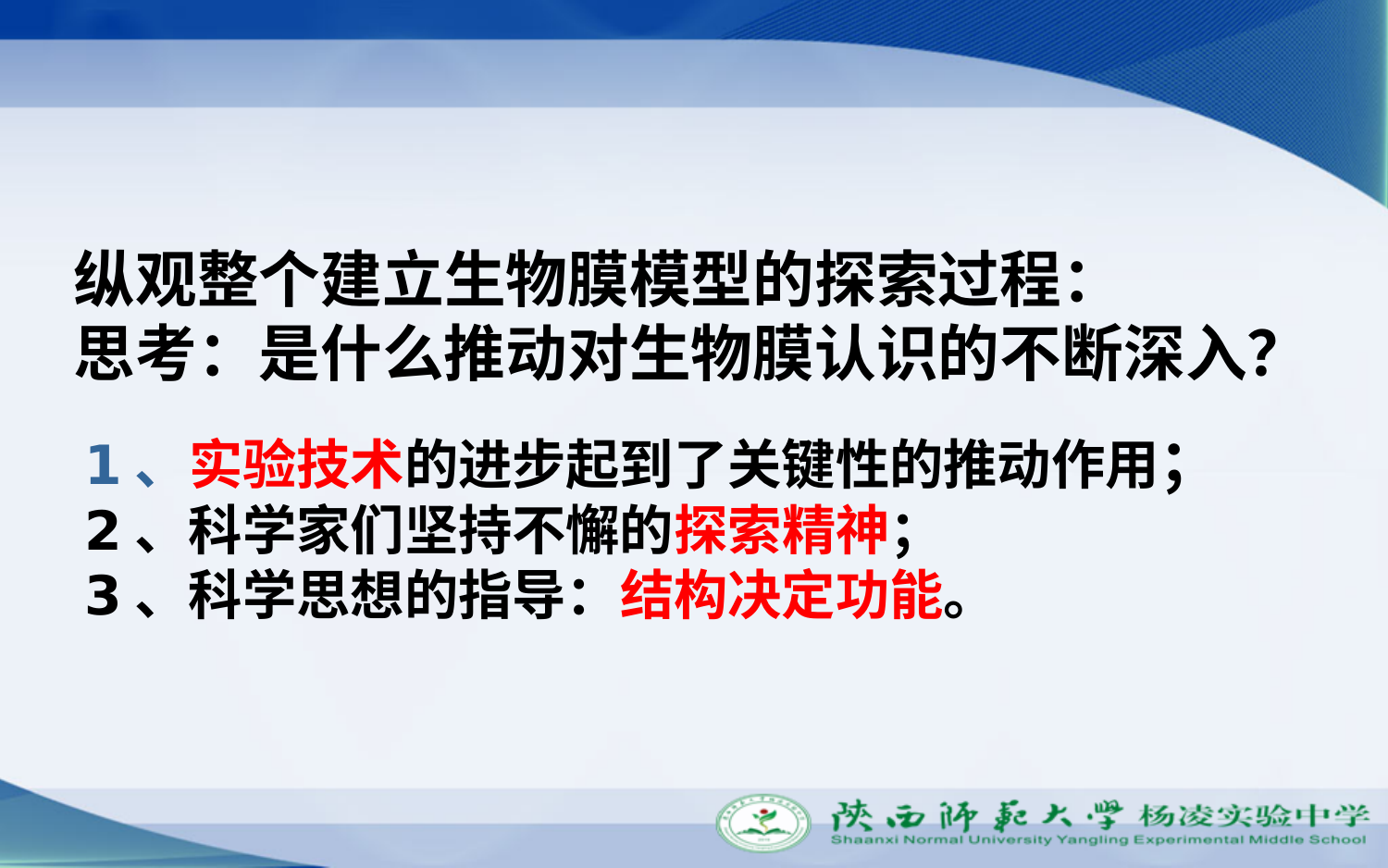

纵观整个建立生物膜模型的探索过程：
思考：是什么推动对生物膜认识的不断深入？
1、实验技术的进步起到了关键性的推动作用；
2、科学家们坚持不懈的探索精神；
3、科学思想的指导：结构决定功能。